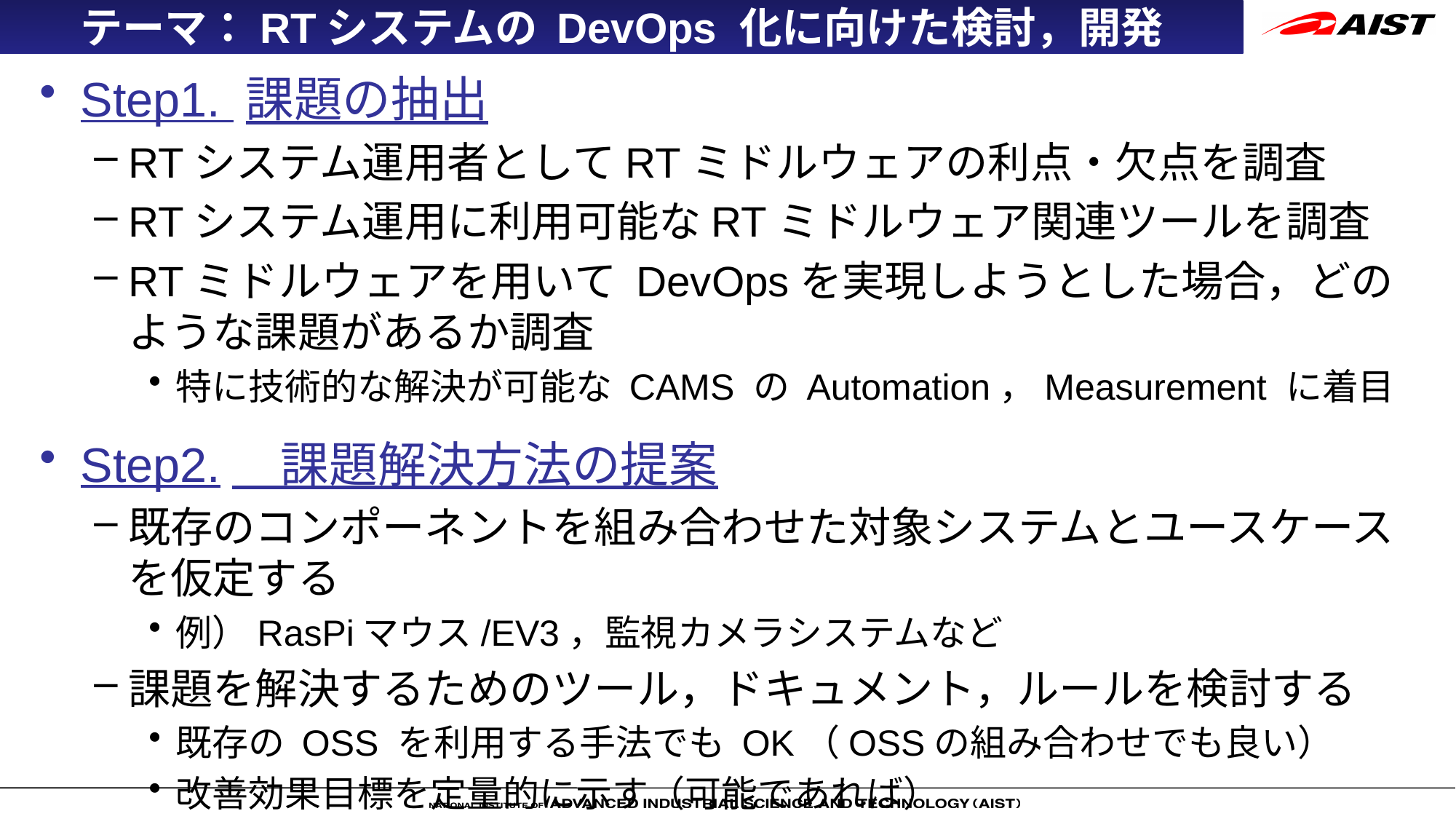

# テーマ：RTシステムの DevOps 化に向けた検討，開発
Step1. 課題の抽出
RTシステム運用者としてRTミドルウェアの利点・欠点を調査
RTシステム運用に利用可能なRTミドルウェア関連ツールを調査
RTミドルウェアを用いて DevOpsを実現しようとした場合，どのような課題があるか調査
特に技術的な解決が可能な CAMS の Automation，Measurement に着目

Step2.　課題解決方法の提案
既存のコンポーネントを組み合わせた対象システムとユースケースを仮定する
例）RasPiマウス/EV3，監視カメラシステムなど
課題を解決するためのツール，ドキュメント，ルールを検討する
既存の OSS を利用する手法でも OK（OSSの組み合わせでも良い）
改善効果目標を定量的に示す（可能であれば）